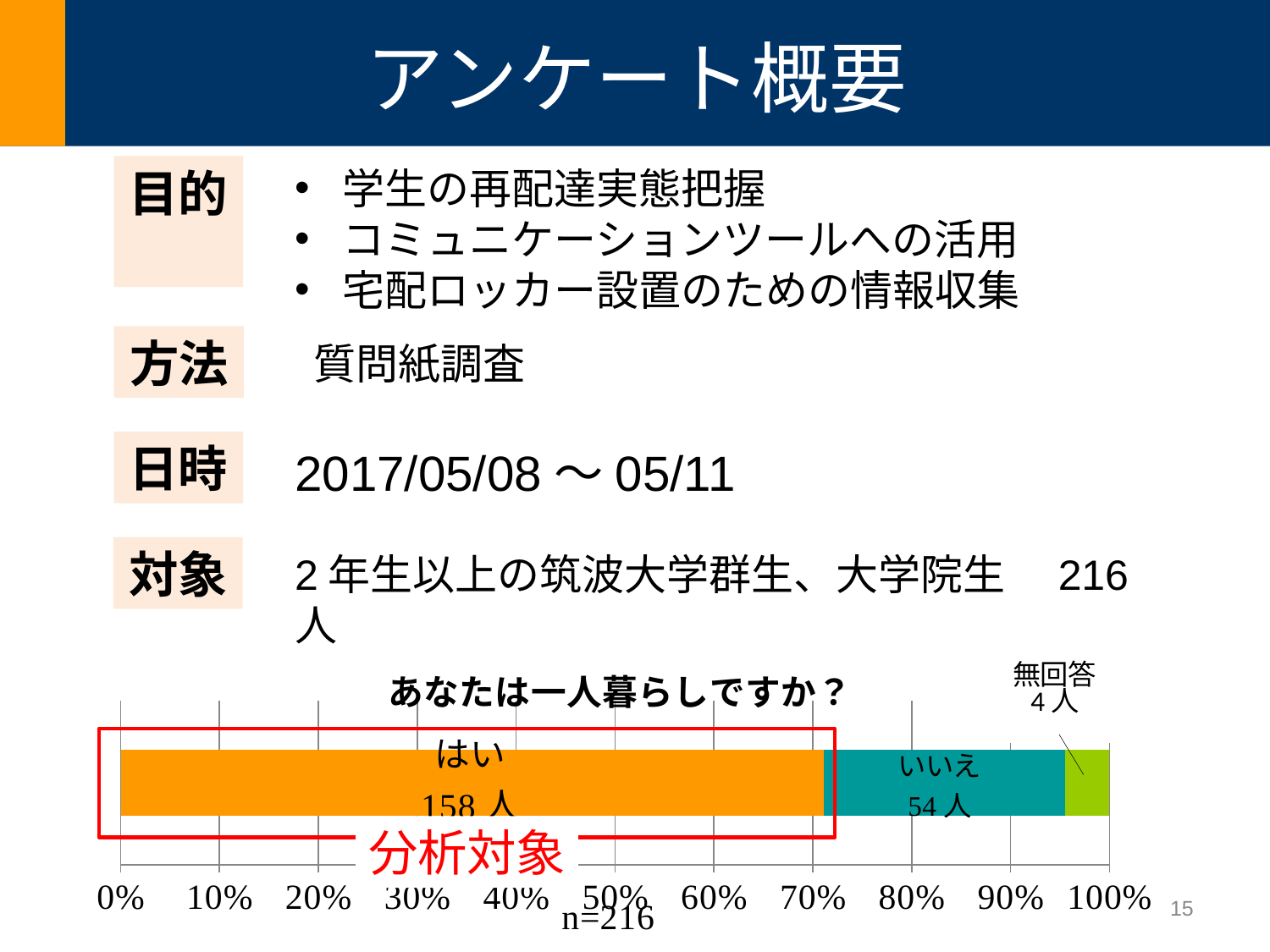

# アンケート概要
学生の再配達実態把握
コミュニケーションツールへの活用
宅配ロッカー設置のための情報収集
目的
方法
 質問紙調査
日時
2017/05/08～05/11
対象
2年生以上の筑波大学群生、大学院生　216人

### Chart: あなたは一人暮らしですか？

| Category | はい | いいえ | 無回答 |
|---|---|---|---|
分析対象
15